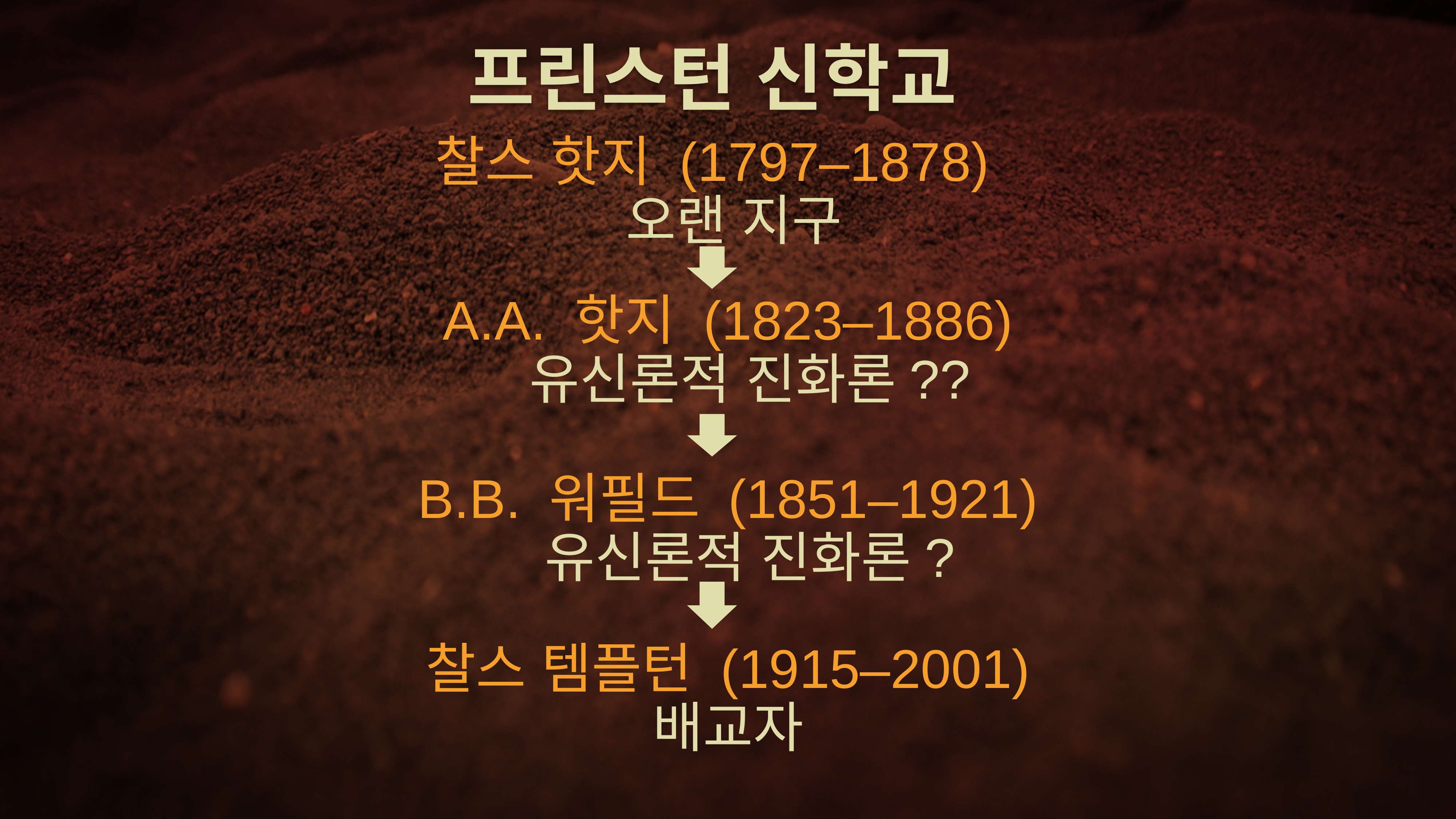

프린스턴 신학교
찰스 핫지 (1797–1878)
  오랜 지구

A.A. 핫지 (1823–1886)
  유신론적 진화론??

B.B. 워필드 (1851–1921)
  유신론적 진화론?

찰스 템플턴 (1915–2001)
배교자